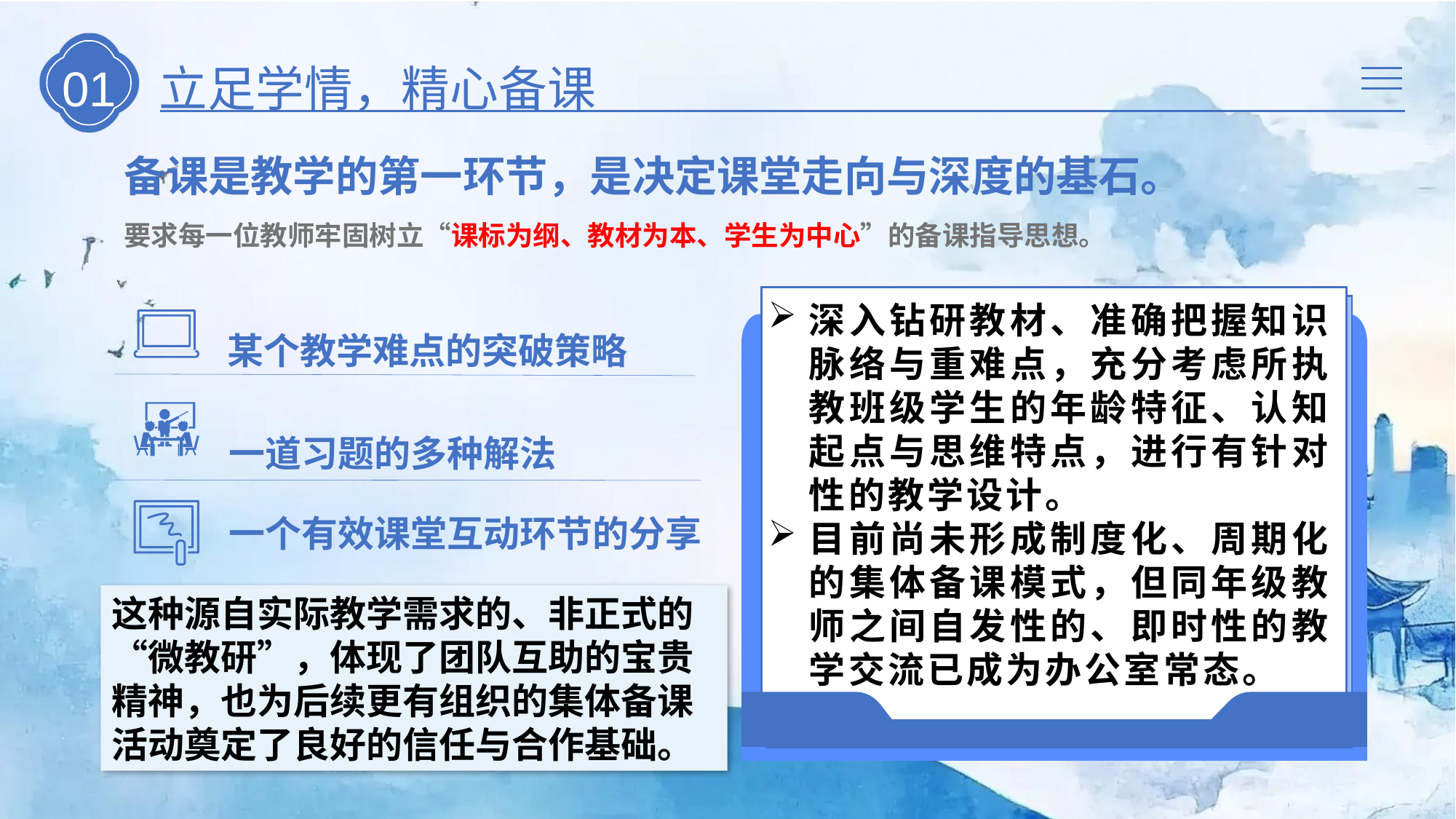

01
立足学情，精心备课
备课是教学的第一环节，是决定课堂走向与深度的基石。
要求每一位教师牢固树立“课标为纲、教材为本、学生为中心”的备课指导思想。

深入钻研教材、准确把握知识脉络与重难点，充分考虑所执教班级学生的年龄特征、认知起点与思维特点，进行有针对性的教学设计。
目前尚未形成制度化、周期化的集体备课模式，但同年级教师之间自发性的、即时性的教学交流已成为办公室常态。

某个教学难点的突破策略

一道习题的多种解法
一个有效课堂互动环节的分享

这种源自实际教学需求的、非正式的“微教研”，体现了团队互助的宝贵精神，也为后续更有组织的集体备课活动奠定了良好的信任与合作基础。